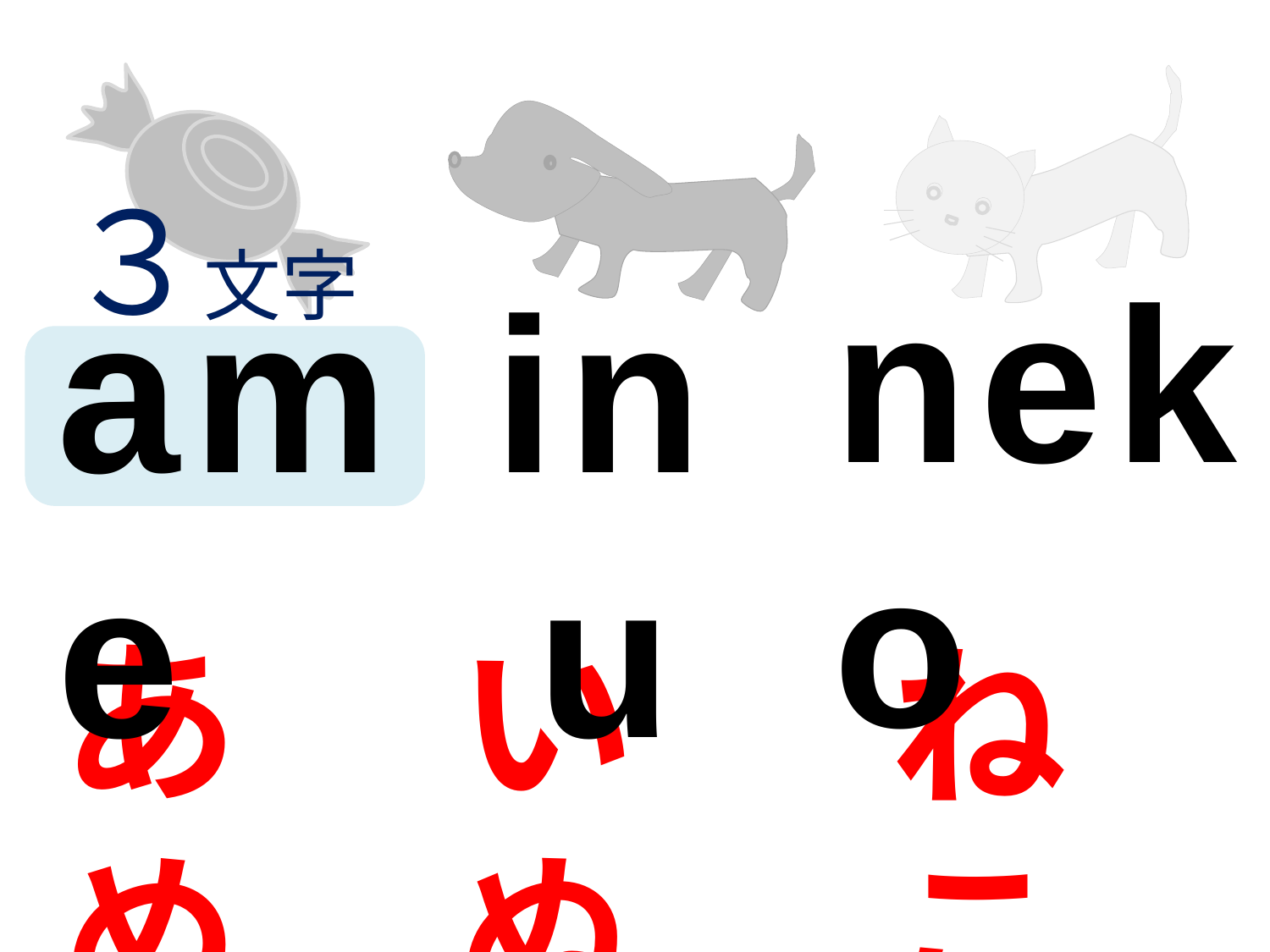

３文字
neko
ame
inu

あめ
いぬ
ねこ